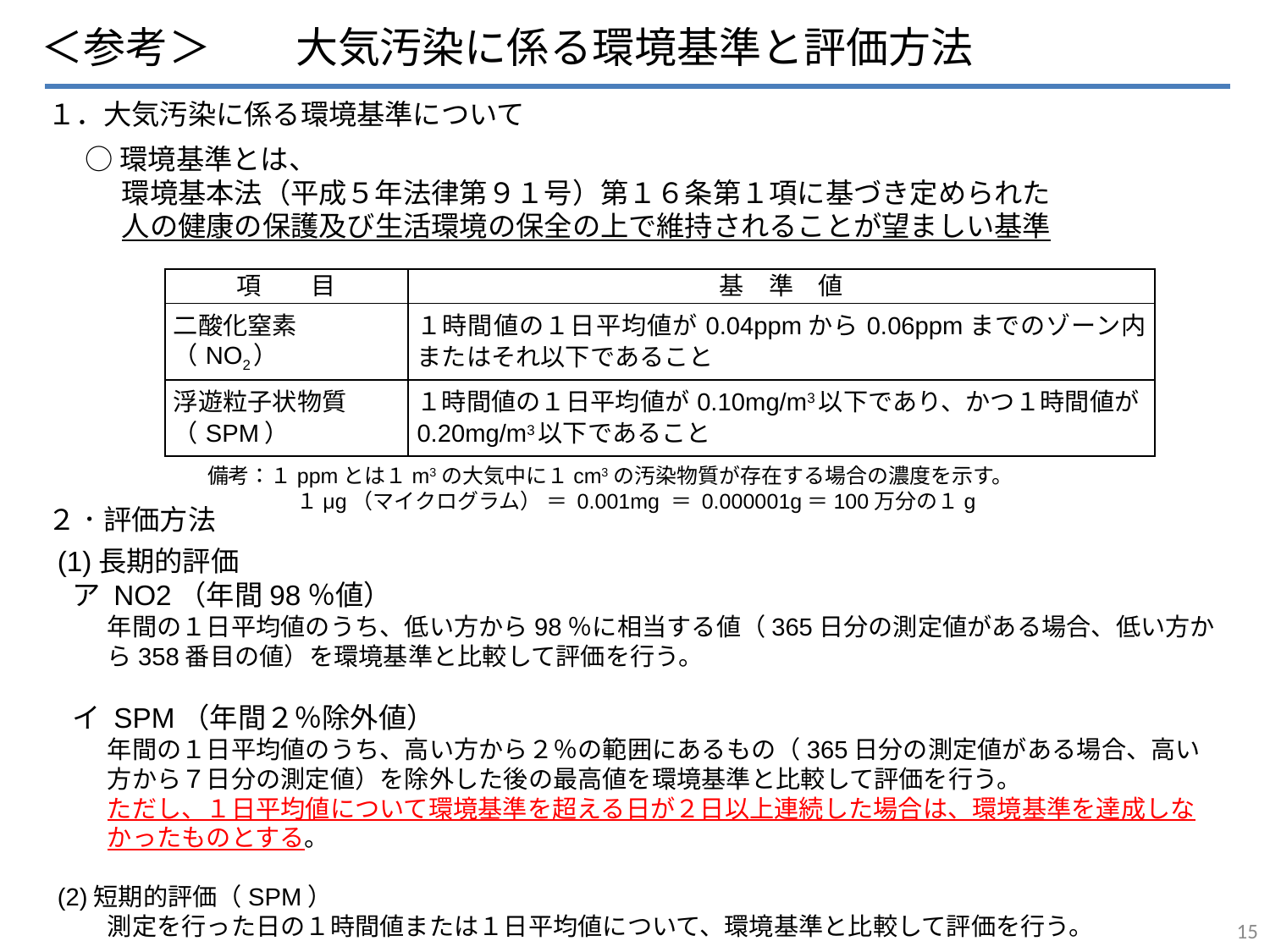

＜参考＞　　大気汚染に係る環境基準と評価方法
１．大気汚染に係る環境基準について
○環境基準とは、
環境基本法（平成５年法律第９１号）第１６条第１項に基づき定められた
人の健康の保護及び生活環境の保全の上で維持されることが望ましい基準
| 項　　目 | 基　準　値 |
| --- | --- |
| 二酸化窒素（NO2） | １時間値の１日平均値が0.04ppmから0.06ppmまでのゾーン内またはそれ以下であること |
| 浮遊粒子状物質（SPM） | １時間値の１日平均値が0.10mg/m3以下であり、かつ１時間値が0.20mg/m3以下であること |
備考：１ppmとは１m3の大気中に１cm3の汚染物質が存在する場合の濃度を示す。
　　　　 １μg（マイクログラム） ＝ 0.001mg ＝ 0.000001g＝100万分の１g
２．評価方法
(1)長期的評価
ア NO2（年間98％値）
年間の１日平均値のうち、低い方から98％に相当する値（365日分の測定値がある場合、低い方から358番目の値）を環境基準と比較して評価を行う。

イ SPM（年間２％除外値）
年間の１日平均値のうち、高い方から２％の範囲にあるもの（365日分の測定値がある場合、高い方から７日分の測定値）を除外した後の最高値を環境基準と比較して評価を行う。
ただし、１日平均値について環境基準を超える日が２日以上連続した場合は、環境基準を達成しなかったものとする。

(2)短期的評価（SPM）
測定を行った日の１時間値または１日平均値について、環境基準と比較して評価を行う。
15